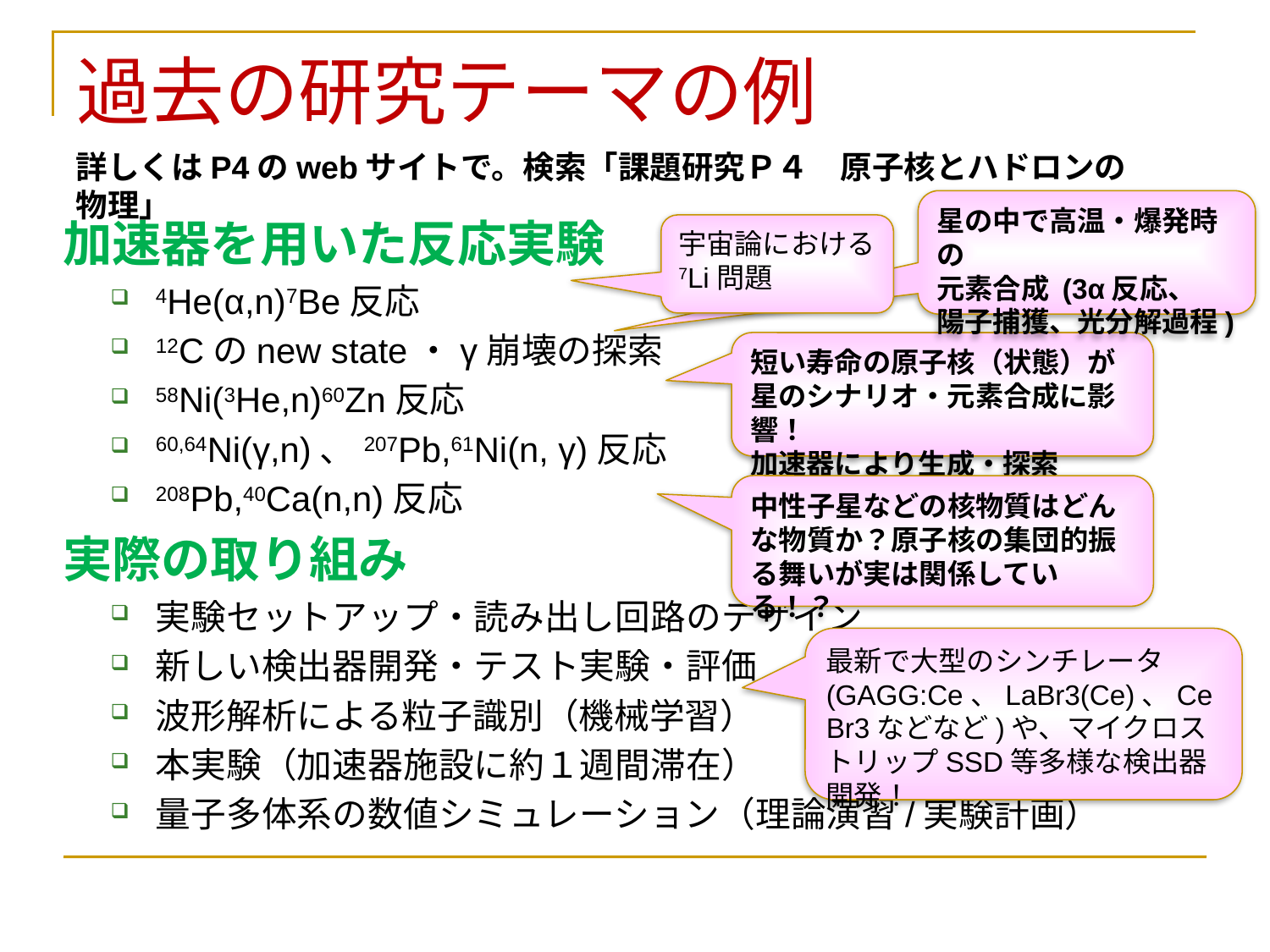

# 過去の研究テーマの例
詳しくはP4のwebサイトで。検索「課題研究Ｐ４　原子核とハドロンの物理」
星の中で高温・爆発時の
元素合成 (3α反応、
陽子捕獲、光分解過程)
加速器を用いた反応実験
4He(α,n)7Be反応
12Cのnew state・γ崩壊の探索
58Ni(3He,n)60Zn反応
60,64Ni(γ,n)、207Pb,61Ni(n, γ)反応
208Pb,40Ca(n,n)反応
実際の取り組み
実験セットアップ・読み出し回路のデザイン
新しい検出器開発・テスト実験・評価
波形解析による粒子識別（機械学習）
本実験（加速器施設に約１週間滞在）
量子多体系の数値シミュレーション（理論演習/実験計画）
宇宙論における7Li問題
短い寿命の原子核（状態）が星のシナリオ・元素合成に影響！
加速器により生成・探索
中性子星などの核物質はどんな物質か？原子核の集団的振る舞いが実は関係している！？
最新で大型のシンチレータ(GAGG:Ce、LaBr3(Ce)、CeBr3などなど)や、マイクロストリップSSD等多様な検出器開発！